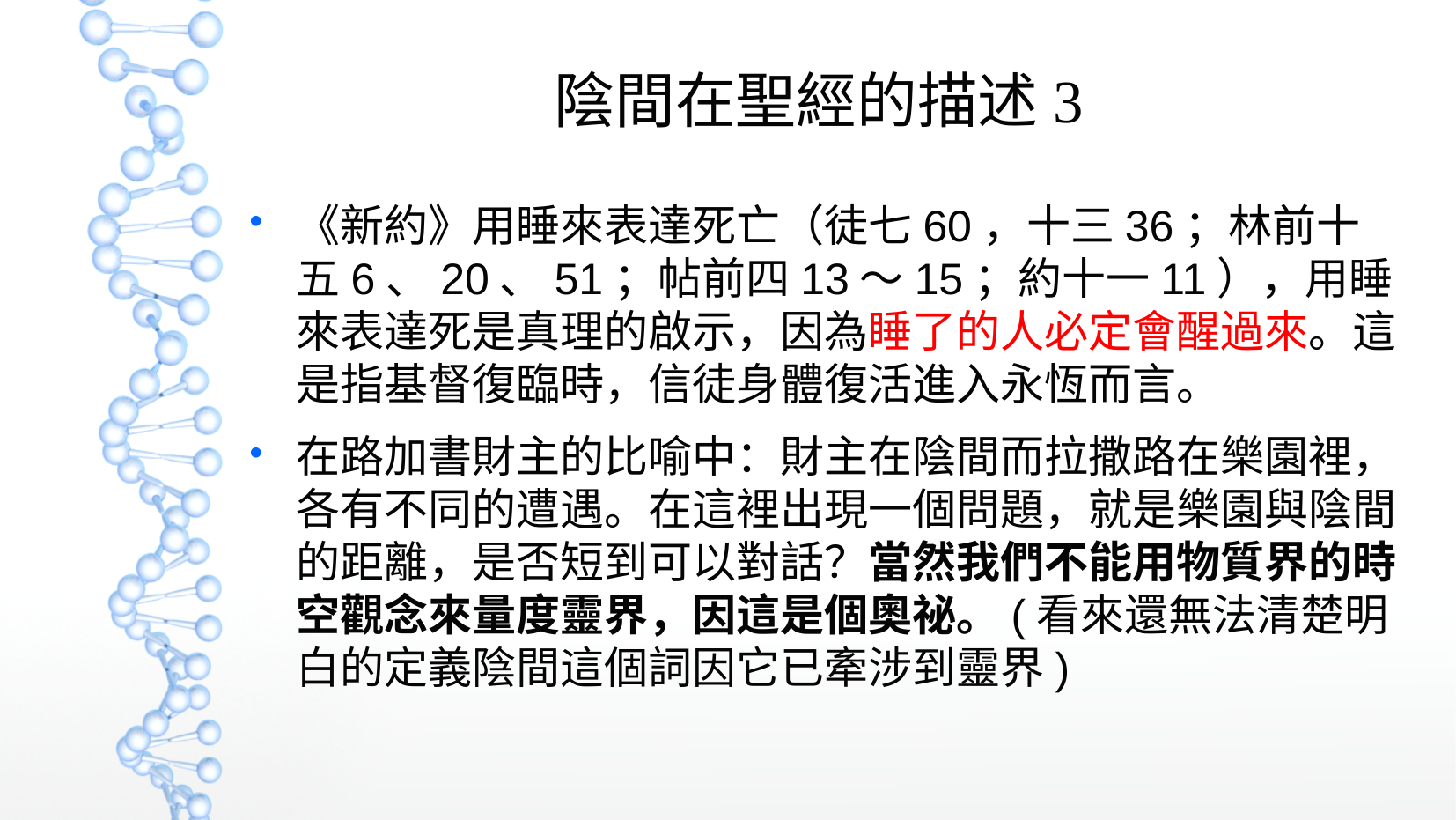

陰間在聖經的描述3
《新約》用睡來表達死亡（徒七60，十三36；林前十五6、20、51；帖前四13～15；約十一11），用睡來表達死是真理的啟示，因為睡了的人必定會醒過來。這是指基督復臨時，信徒身體復活進入永恆而言。
在路加書財主的比喻中：財主在陰間而拉撒路在樂園裡，各有不同的遭遇。在這裡出現一個問題，就是樂園與陰間的距離，是否短到可以對話？當然我們不能用物質界的時空觀念來量度靈界，因這是個奧祕。(看來還無法清楚明白的定義陰間這個詞因它已牽涉到靈界)